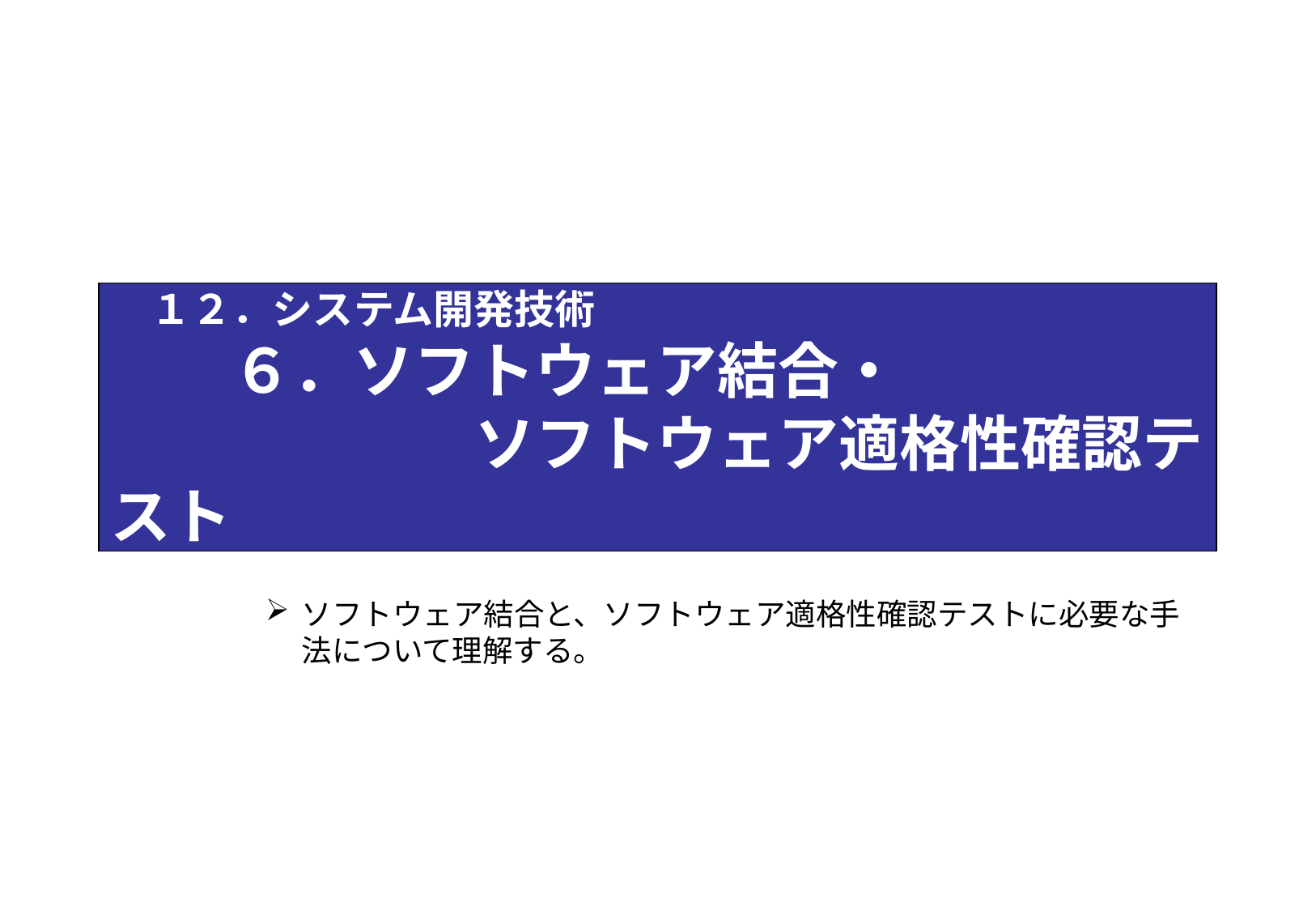

# １２．システム開発技術 　　６．ソフトウェア結合・ 　　　　　　ソフトウェア適格性確認テスト
ソフトウェア結合と、ソフトウェア適格性確認テストに必要な手法について理解する。